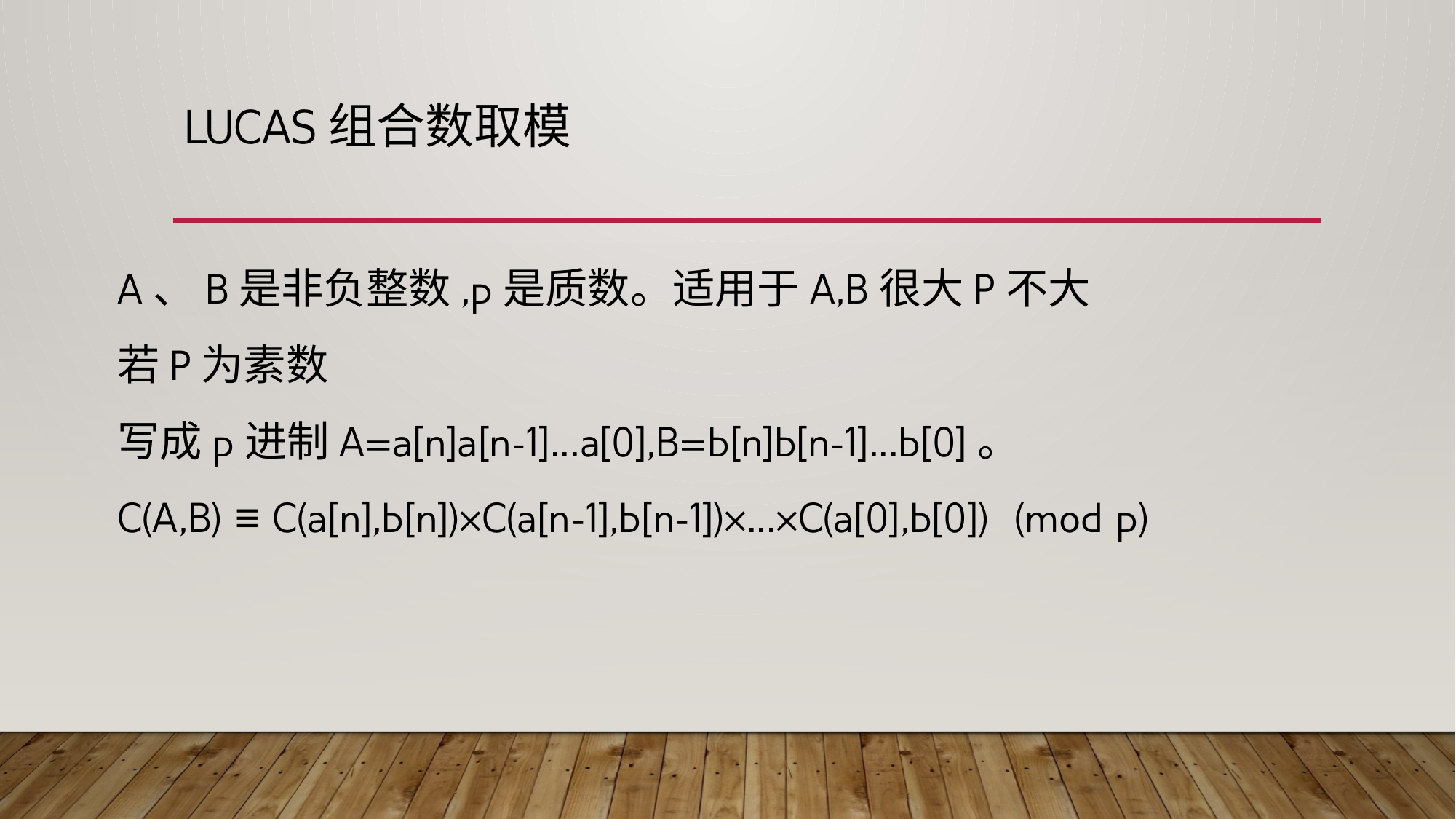

# Lucas组合数取模
A、B是非负整数,p是质数。适用于A,B很大P不大
若P为素数
写成p进制A=a[n]a[n-1]...a[0],B=b[n]b[n-1]...b[0]。
C(A,B) ≡ C(a[n],b[n])×C(a[n-1],b[n-1])×...×C(a[0],b[0])  (mod p)